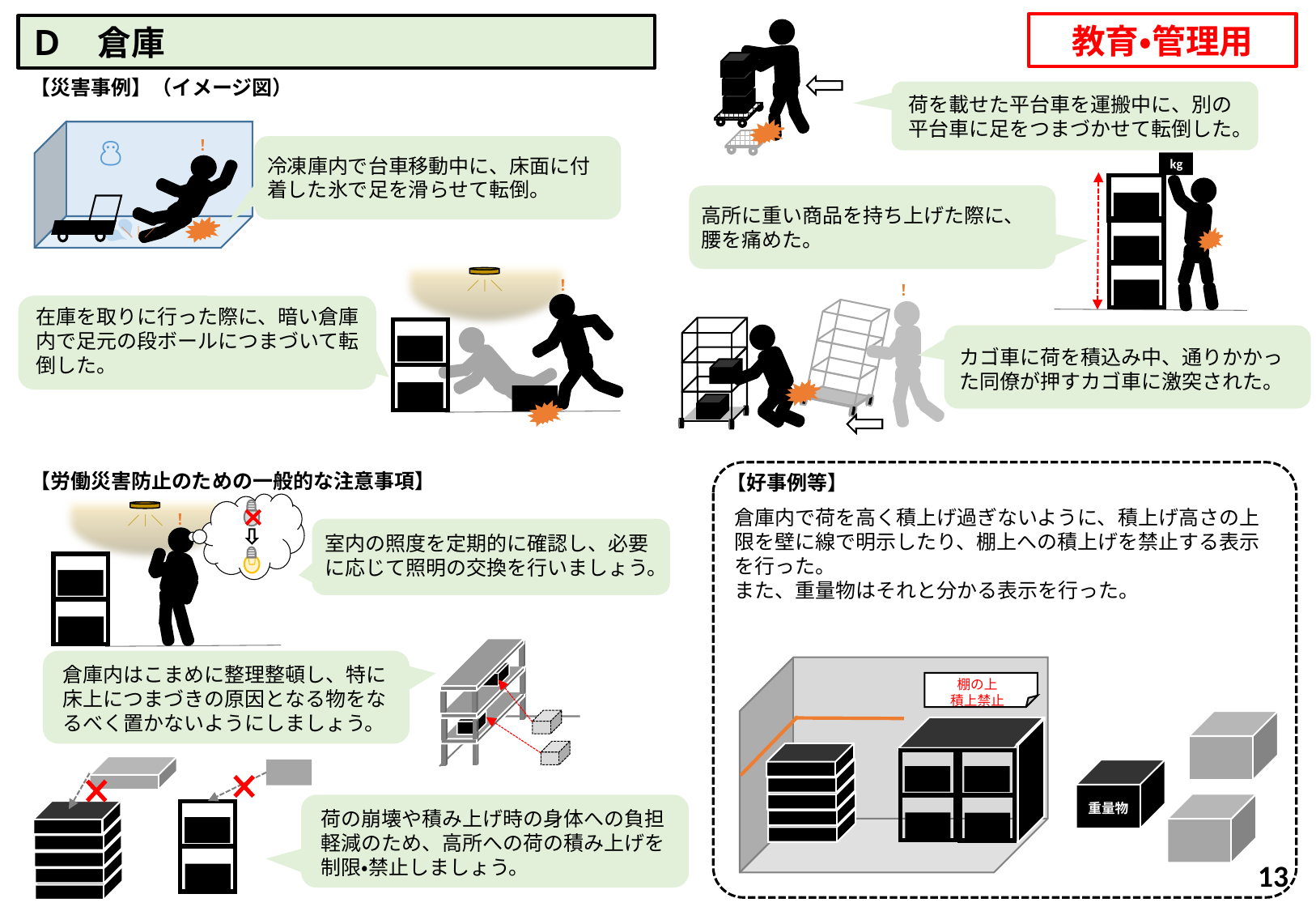

教育・管理用
Ｄ　倉庫

荷を載せた平台車を運搬中に、別の平台車に足をつまづかせて転倒した。

【災害事例】（イメージ図）

⛄
！

＼｜／

冷凍庫内で台車移動中に、床面に付着した氷で足を滑らせて転倒。
kg

高所に重い商品を持ち上げた際に、腰を痛めた。

！
＼｜／

！

在庫を取りに行った際に、暗い倉庫内で足元の段ボールにつまづいて転倒した。

カゴ車に荷を積込み中、通りかかった同僚が押すカゴ車に激突された。

【労働災害防止のための一般的な注意事項】

【好事例等】

！

＼｜／

倉庫内で荷を高く積上げ過ぎないように、積上げ高さの上限を壁に線で明示したり、棚上への積上げを禁止する表示を行った。
また、重量物はそれと分かる表示を行った。

室内の照度を定期的に確認し、必要に応じて照明の交換を行いましょう。

倉庫内はこまめに整理整頓し、特に床上につまづきの原因となる物をなるべく置かないようにしましょう。

棚の上
積上禁止

重量物

荷の崩壊や積み上げ時の身体への負担軽減のため、高所への荷の積み上げを制限・禁止しましょう。

13